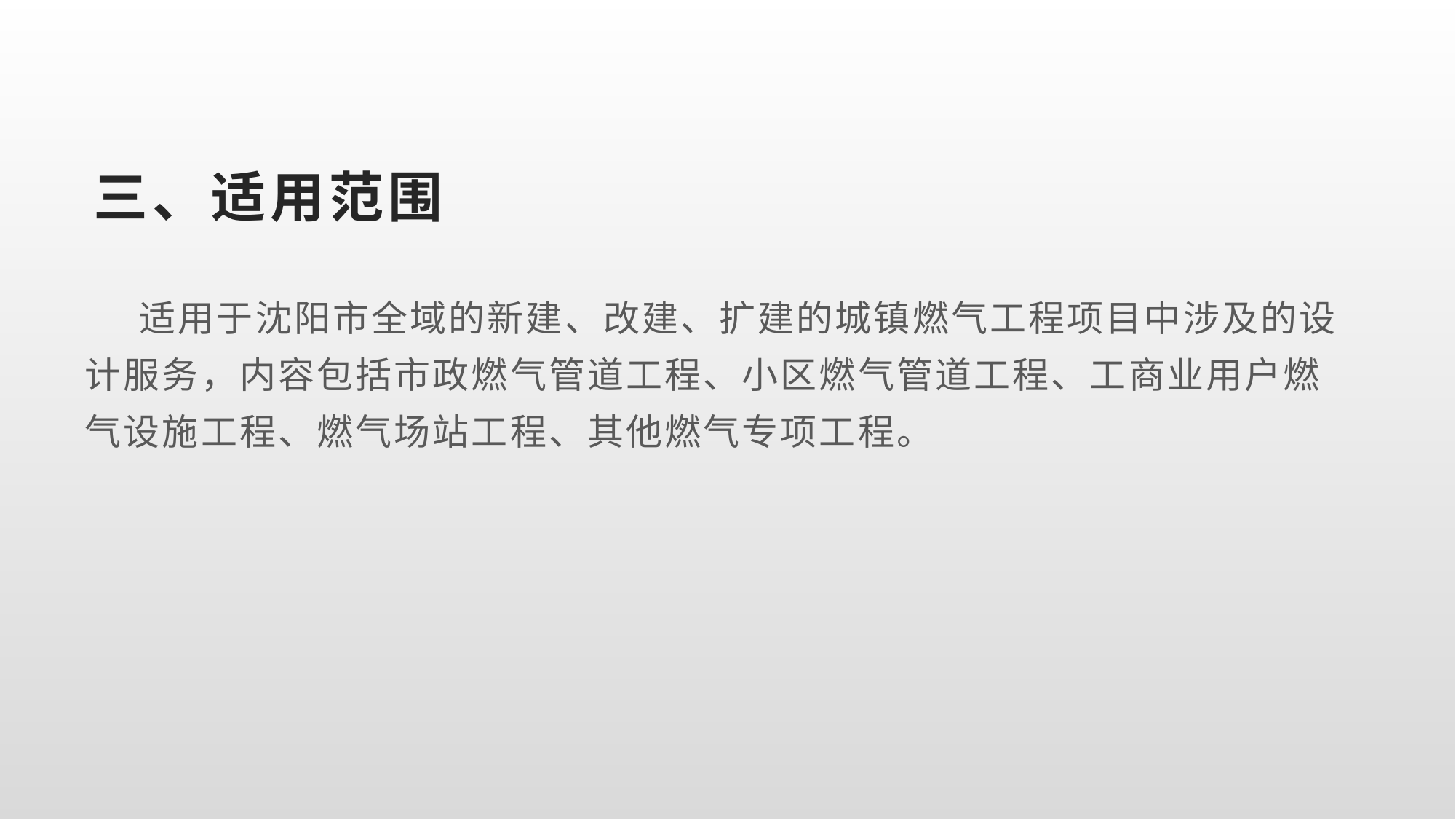

# 三、适用范围
适用于沈阳市全域的新建、改建、扩建的城镇燃气工程项目中涉及的设计服务，内容包括市政燃气管道工程、小区燃气管道工程、工商业用户燃气设施工程、燃气场站工程、其他燃气专项工程。